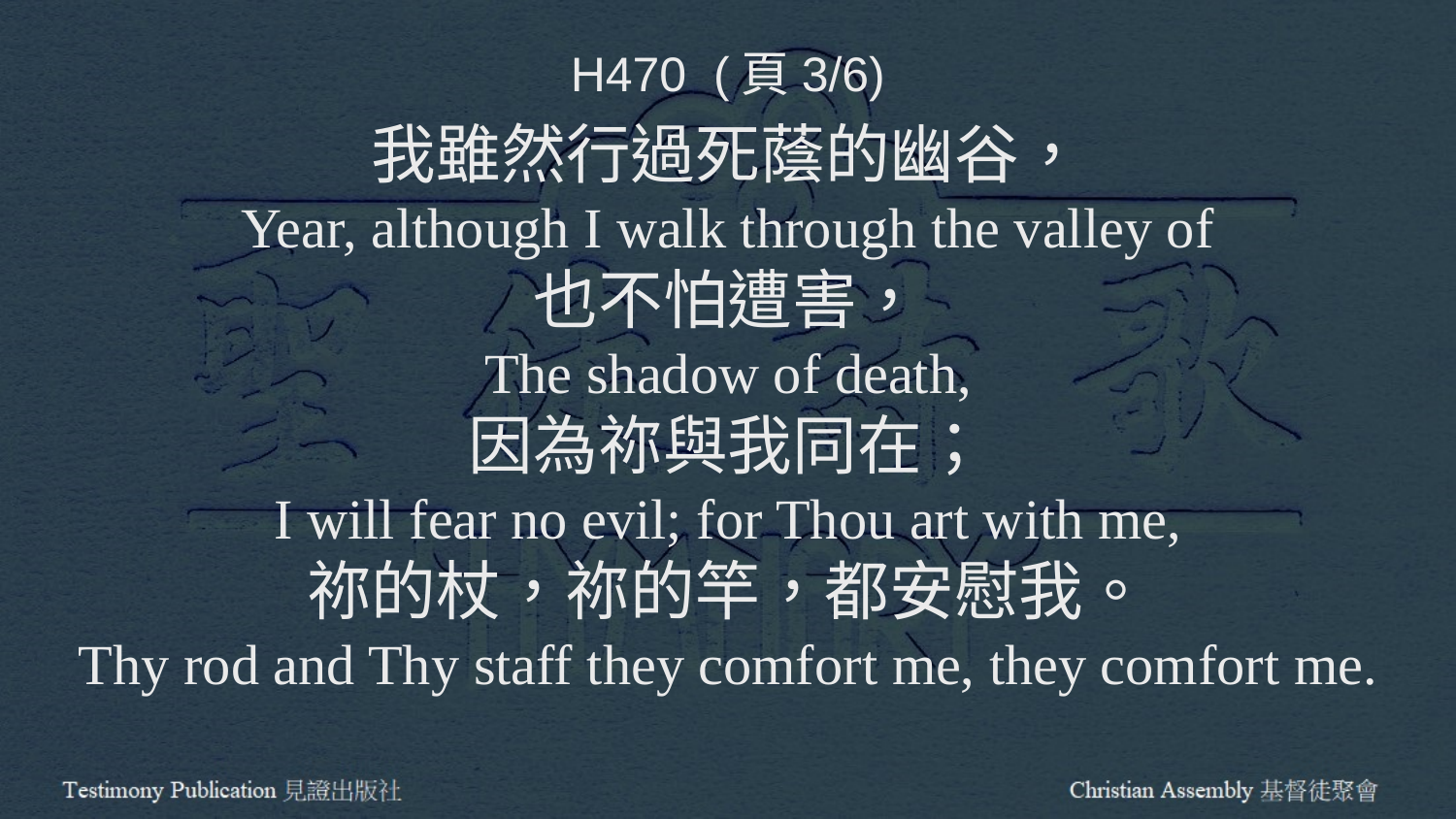

H470  (頁3/6)
我雖然行過死蔭的幽谷，
Year, although I walk through the valley of
也不怕遭害，
The shadow of death,
因為祢與我同在；
I will fear no evil; for Thou art with me,
祢的杖，祢的竿，都安慰我。
Thy rod and Thy staff they comfort me, they comfort me.